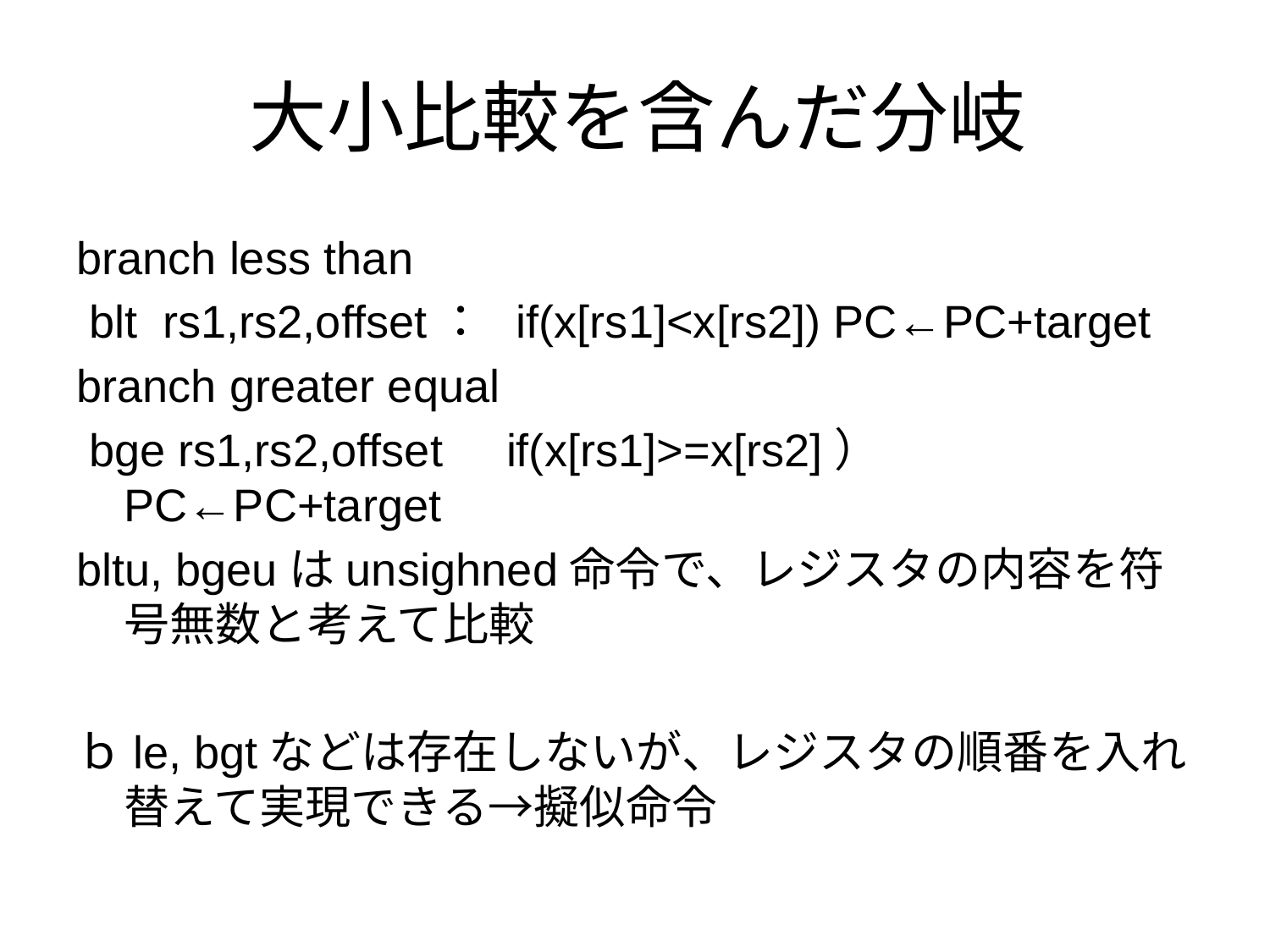

# 大小比較を含んだ分岐
branch less than
 blt  rs1,rs2,offset：  if(x[rs1]<x[rs2]) PC←PC+target
branch greater equal
 bge rs1,rs2,offset     if(x[rs1]>=x[rs2]） PC←PC+target
bltu, bgeuはunsighned命令で、レジスタの内容を符号無数と考えて比較

ｂle, bgtなどは存在しないが、レジスタの順番を入れ替えて実現できる→擬似命令